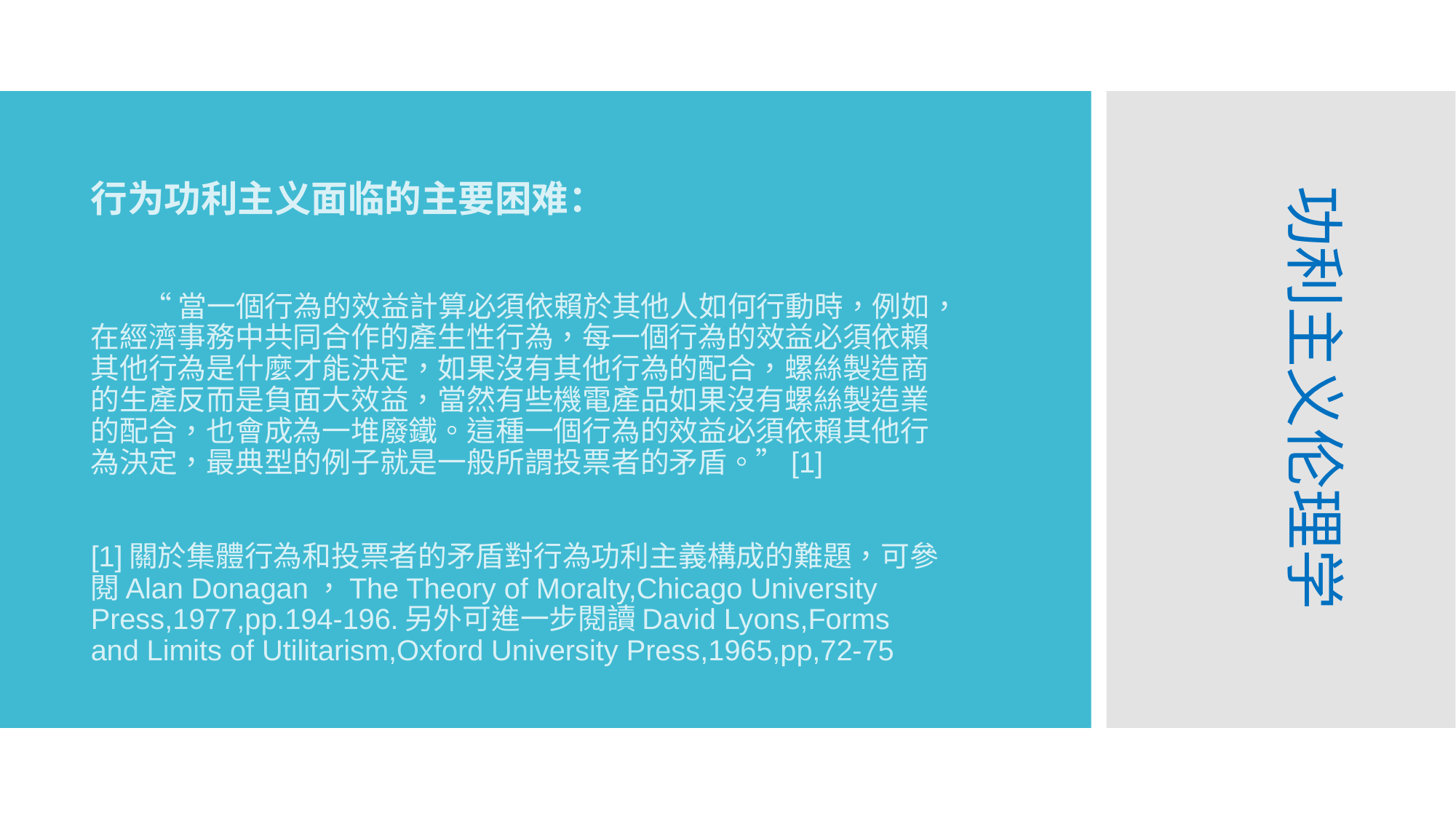

行为功利主义面临的主要困难：

        “當一個行為的效益計算必須依賴於其他人如何行動時，例如，在經濟事務中共同合作的產生性行為，每一個行為的效益必須依賴其他行為是什麼才能決定，如果沒有其他行為的配合，螺絲製造商的生產反而是負面大效益，當然有些機電產品如果沒有螺絲製造業的配合，也會成為一堆廢鐵。這種一個行為的效益必須依賴其他行為決定，最典型的例子就是一般所謂投票者的矛盾。”[1]

[1]關於集體行為和投票者的矛盾對行為功利主義構成的難題，可參閱Alan Donagan，The Theory of Moralty,Chicago University Press,1977,pp.194-196.另外可進一步閱讀David Lyons,Forms and Limits of Utilitarism,Oxford University Press,1965,pp,72-75

功利主义伦理学